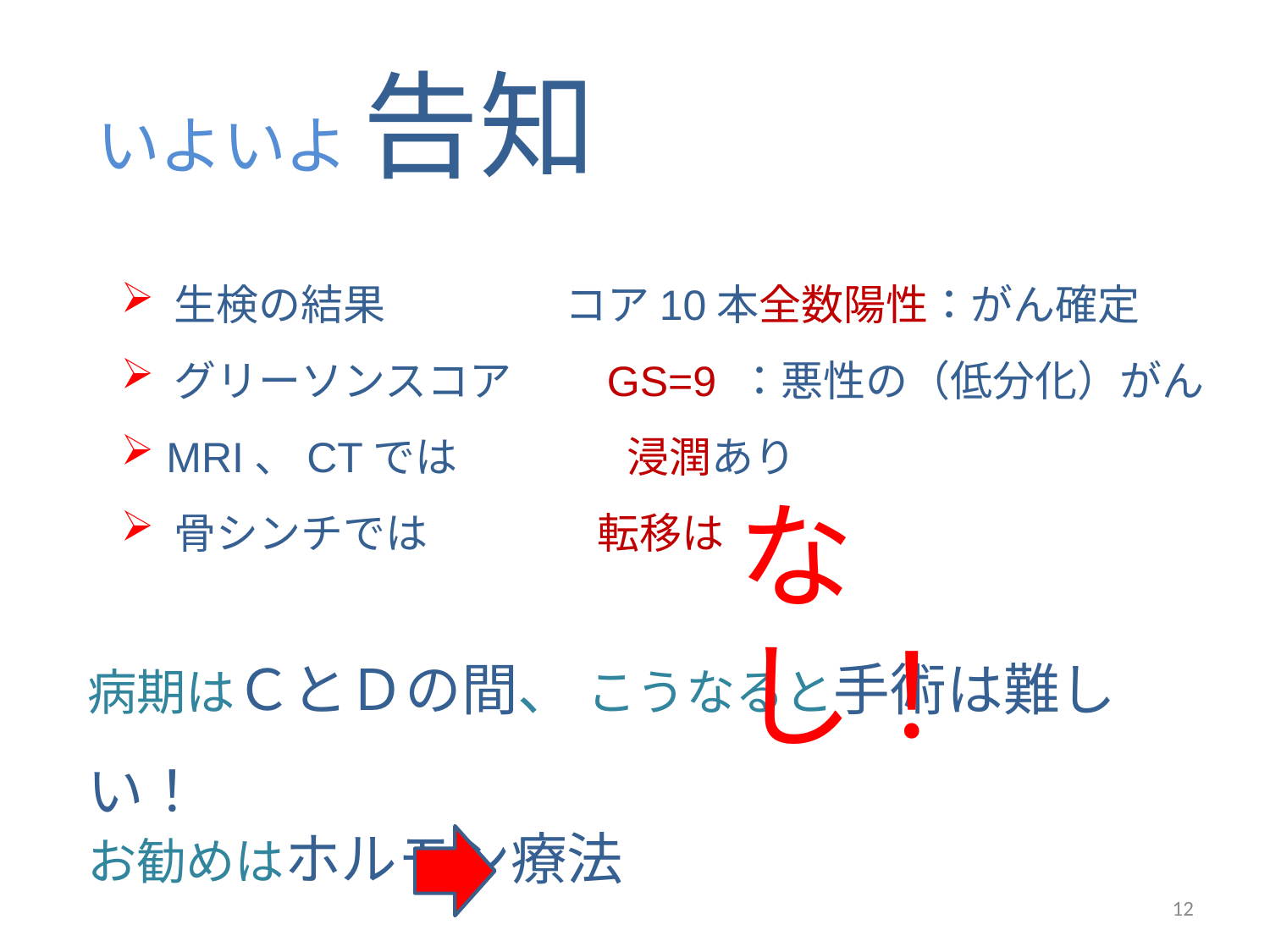

いよいよ 告知
 生検の結果　　　　 コア10本全数陽性：がん確定
 グリーソンスコア　　GS=9 ：悪性の（低分化）がん
 MRI、CTでは　　　　浸潤あり
 骨シンチでは　　　　転移は

病期はＣとＤの間、 こうなると手術は難しい！
お勧めはホルモン療法
セカンドオピニオンを受けたい！
なし！

12